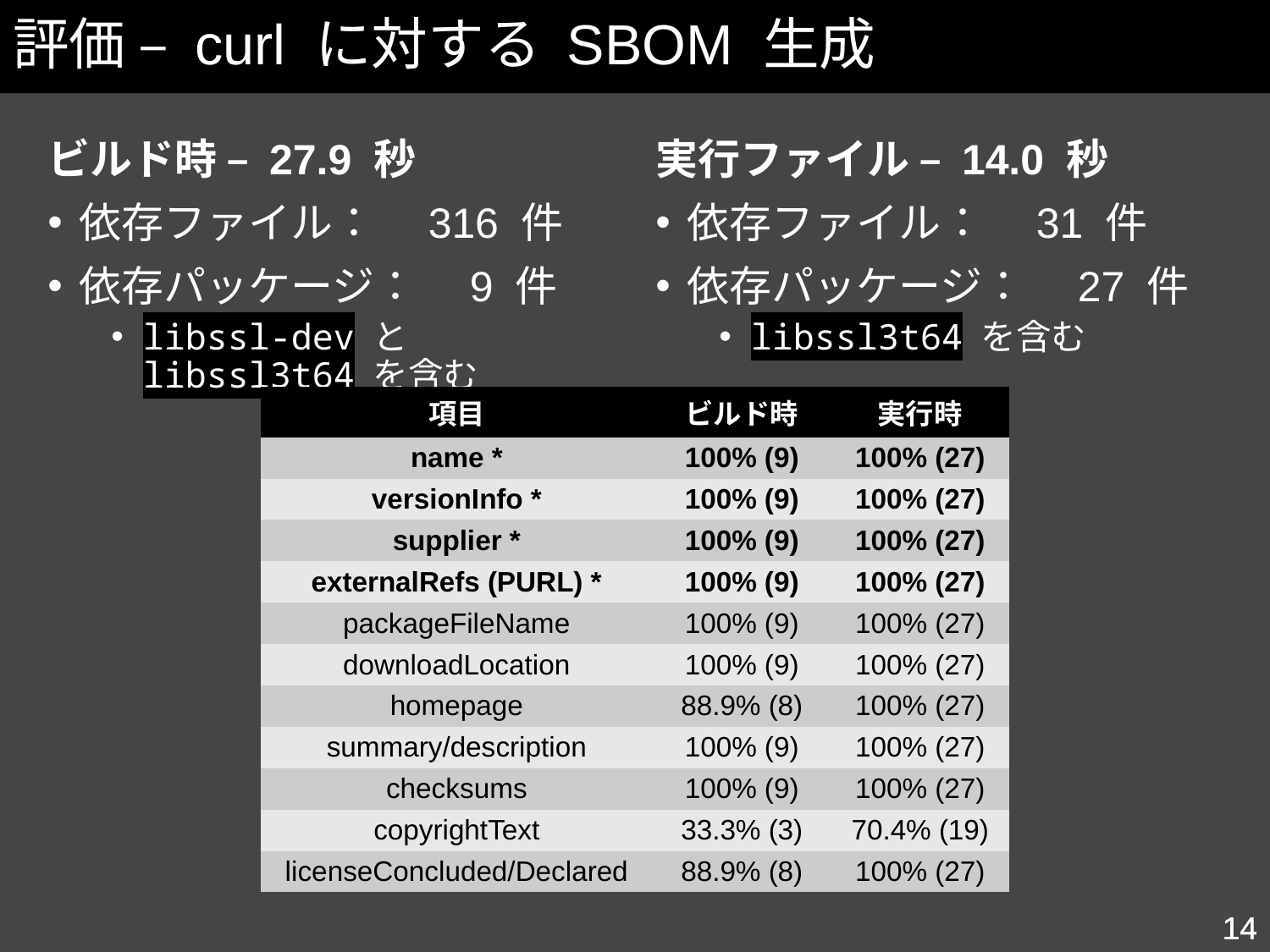

# 評価 – curl に対する SBOM 生成
ビルド時 – 27.9 秒
依存ファイル：　316 件
依存パッケージ：　9 件
libssl-dev と libssl3t64 を含む
実行ファイル – 14.0 秒
依存ファイル：　31 件
依存パッケージ：　27 件
libssl3t64 を含む

| 項目 | ビルド時 | 実行時 |
| --- | --- | --- |
| name \* | 100% (9) | 100% (27) |
| versionInfo \* | 100% (9) | 100% (27) |
| supplier \* | 100% (9) | 100% (27) |
| externalRefs (PURL) \* | 100% (9) | 100% (27) |
| packageFileName | 100% (9) | 100% (27) |
| downloadLocation | 100% (9) | 100% (27) |
| homepage | 88.9% (8) | 100% (27) |
| summary/description | 100% (9) | 100% (27) |
| checksums | 100% (9) | 100% (27) |
| copyrightText | 33.3% (3) | 70.4% (19) |
| licenseConcluded/Declared | 88.9% (8) | 100% (27) |